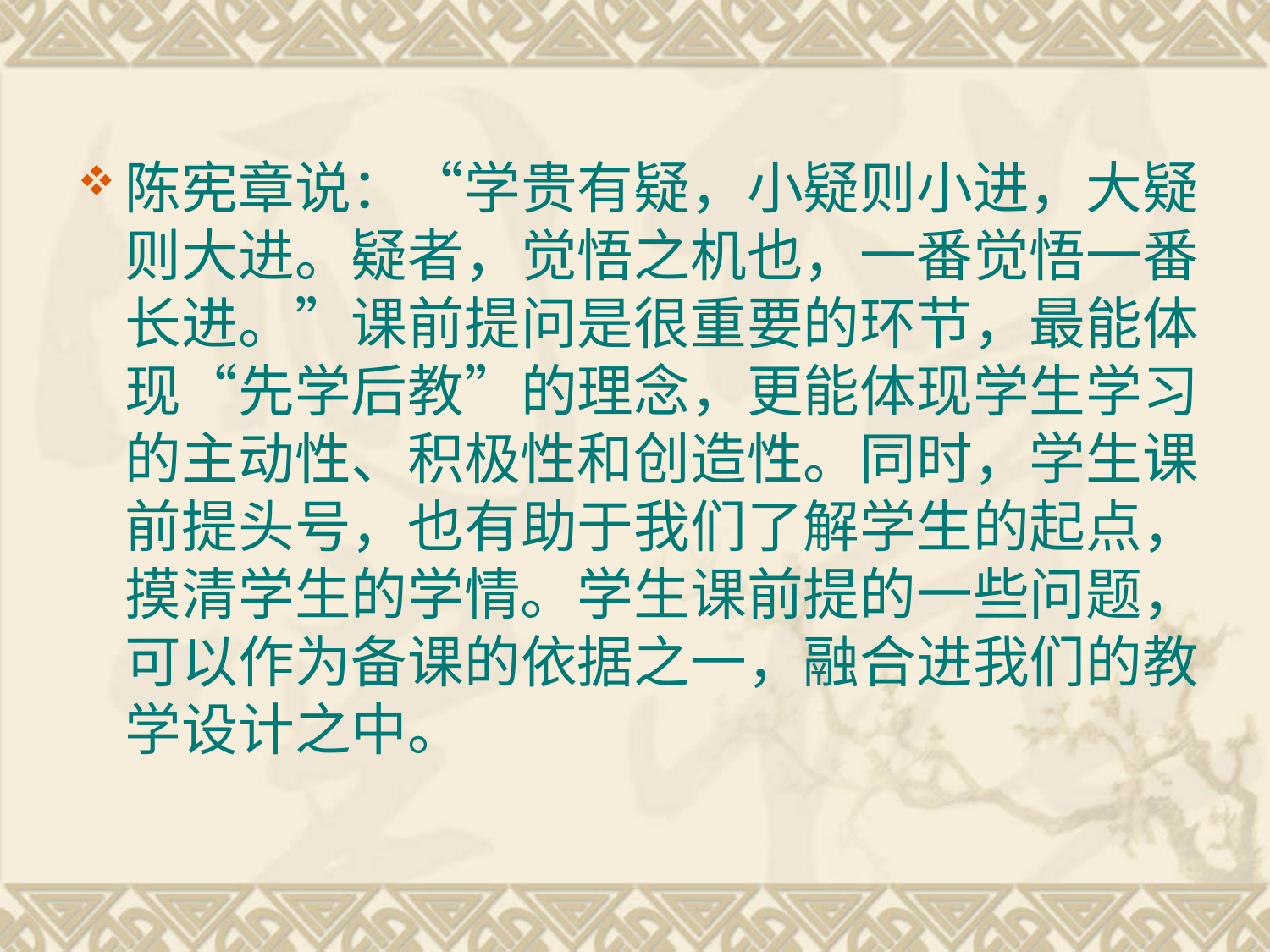

陈宪章说：“学贵有疑，小疑则小进，大疑则大进。疑者，觉悟之机也，一番觉悟一番长进。”课前提问是很重要的环节，最能体现“先学后教”的理念，更能体现学生学习的主动性、积极性和创造性。同时，学生课前提头号，也有助于我们了解学生的起点，摸清学生的学情。学生课前提的一些问题，可以作为备课的依据之一，融合进我们的教学设计之中。